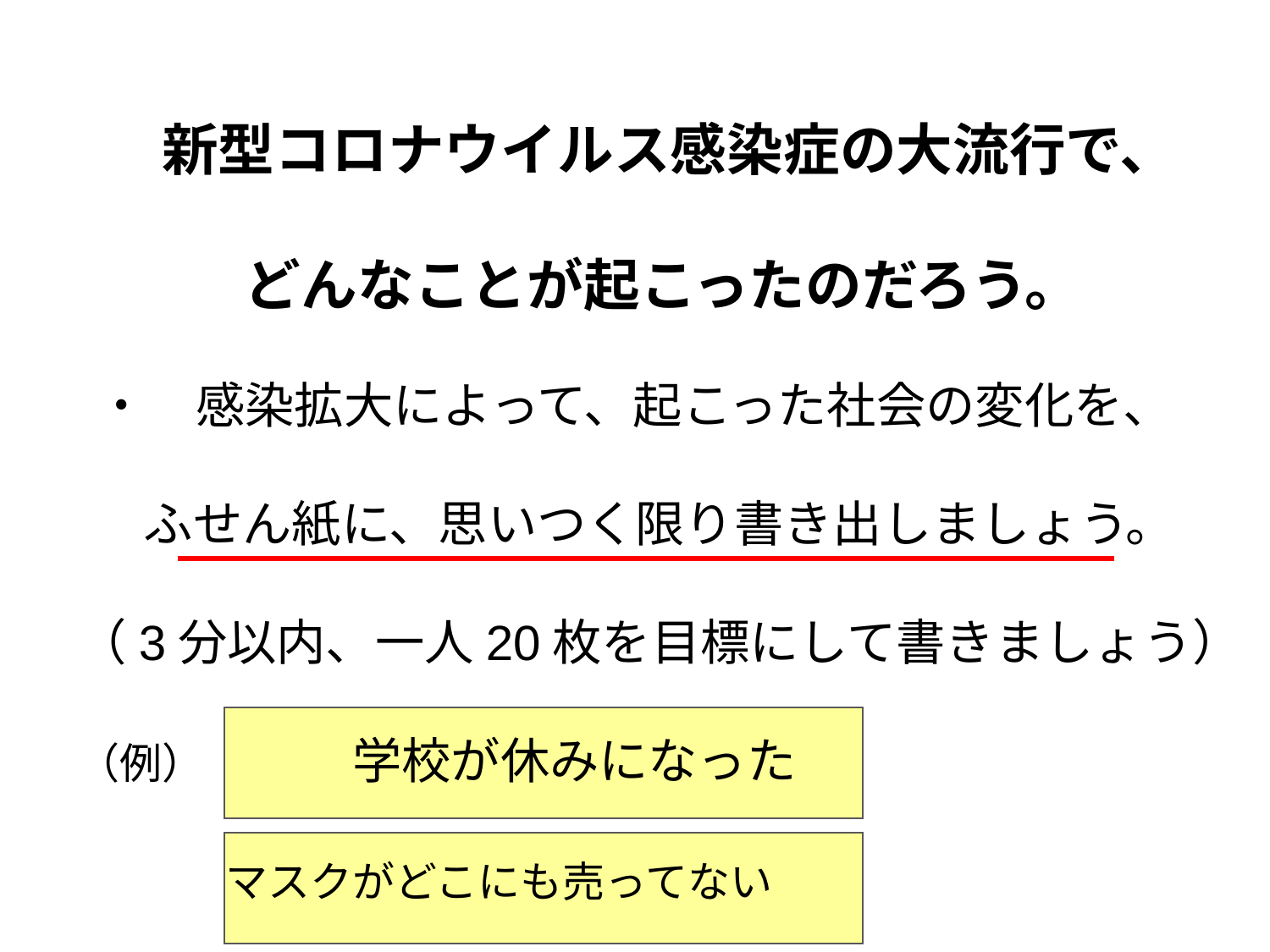

新型コロナウイルス感染症の大流行で、

　どんなことが起こったのだろう。

・　感染拡大によって、起こった社会の変化を、

　ふせん紙に、思いつく限り書き出しましょう。

　（3分以内、一人20枚を目標にして書きましょう）

　（例）　　　学校が休みになった

　　　　マスクがどこにも売ってない